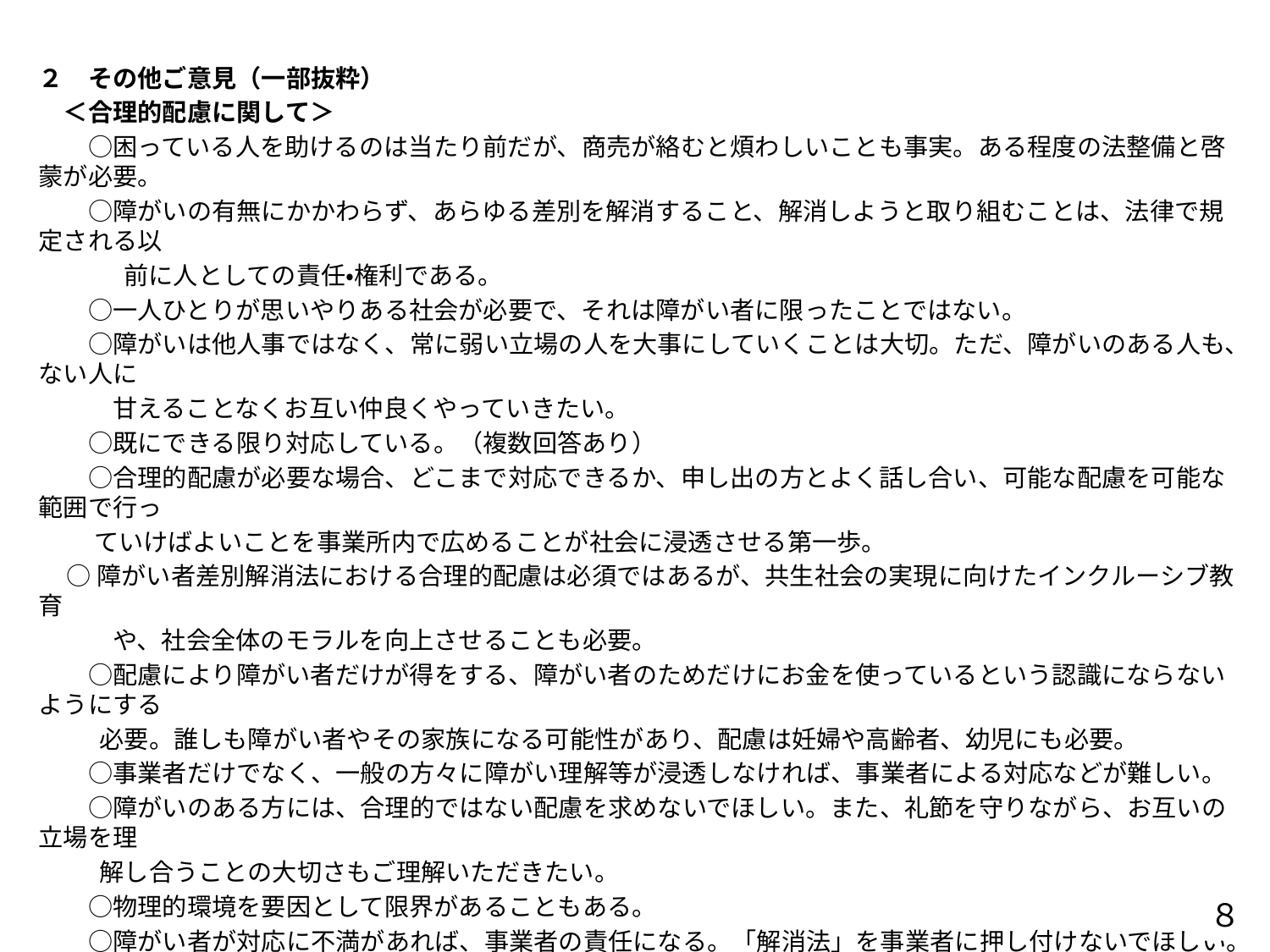

２　その他ご意見（一部抜粋）
　＜合理的配慮に関して＞
　　○困っている人を助けるのは当たり前だが、商売が絡むと煩わしいことも事実。ある程度の法整備と啓蒙が必要。
　　○障がいの有無にかかわらず、あらゆる差別を解消すること、解消しようと取り組むことは、法律で規定される以
　　　  前に人としての責任・権利である。
　　○一人ひとりが思いやりある社会が必要で、それは障がい者に限ったことではない。
　　○障がいは他人事ではなく、常に弱い立場の人を大事にしていくことは大切。ただ、障がいのある人も、ない人に
　　　甘えることなくお互い仲良くやっていきたい。
　　○既にできる限り対応している。（複数回答あり）
　　○合理的配慮が必要な場合、どこまで対応できるか、申し出の方とよく話し合い、可能な配慮を可能な範囲で行っ
         ていけばよいことを事業所内で広めることが社会に浸透させる第一歩。
     ○障がい者差別解消法における合理的配慮は必須ではあるが、共生社会の実現に向けたインクルーシブ教育
　　　や、社会全体のモラルを向上させることも必要。
　　○配慮により障がい者だけが得をする、障がい者のためだけにお金を使っているという認識にならないようにする
          必要。誰しも障がい者やその家族になる可能性があり、配慮は妊婦や高齢者、幼児にも必要。
　　○事業者だけでなく、一般の方々に障がい理解等が浸透しなければ、事業者による対応などが難しい。
　　○障がいのある方には、合理的ではない配慮を求めないでほしい。また、礼節を守りながら、お互いの立場を理
          解し合うことの大切さもご理解いただきたい。
　　○物理的環境を要因として限界があることもある。
　　○障がい者が対応に不満があれば、事業者の責任になる。「解消法」を事業者に押し付けないでほしい。段差を
          乗り越える場合に車いすの方を持ちあげて事故があれば、事業者に責任が生じる。
　　○障がいのある方にも過度に要求しないよう理解が必要。

８